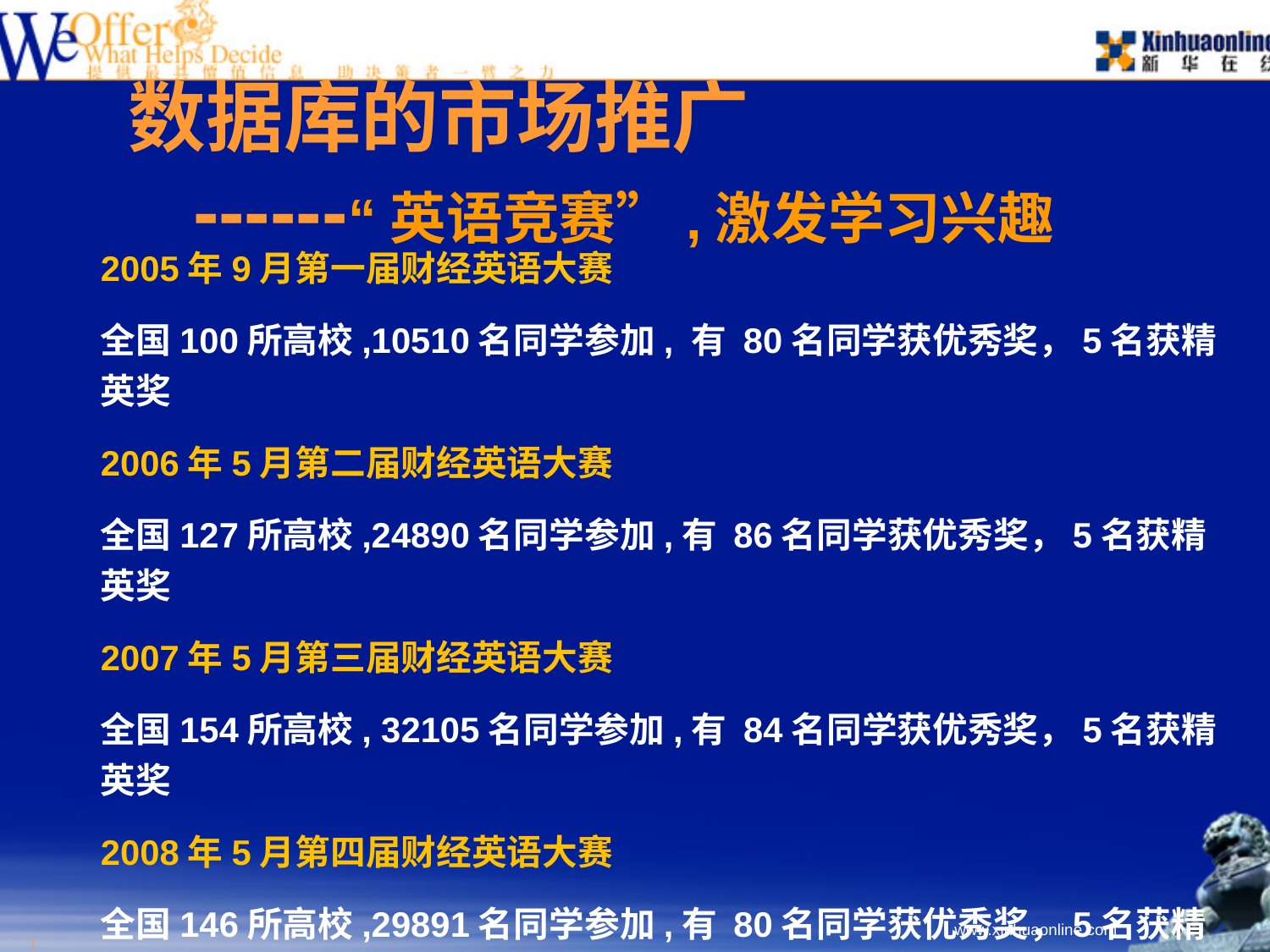

数据库的市场推广
   ------“英语竞赛”,激发学习兴趣

2005年9月第一届财经英语大赛
全国100所高校,10510名同学参加, 有 80名同学获优秀奖，5名获精英奖
2006年5月第二届财经英语大赛
全国127所高校,24890名同学参加,有 86名同学获优秀奖，5名获精英奖
2007年5月第三届财经英语大赛
全国154所高校, 32105名同学参加,有 84名同学获优秀奖，5名获精英奖
2008年5月第四届财经英语大赛
全国146所高校,29891名同学参加,有 80名同学获优秀奖，5名获精英奖2009年5月第五届财经英语大赛
全国204所高校,32000多名同学参加,有 80名同学获优秀奖，4名奖学金奖，4名获精英奖